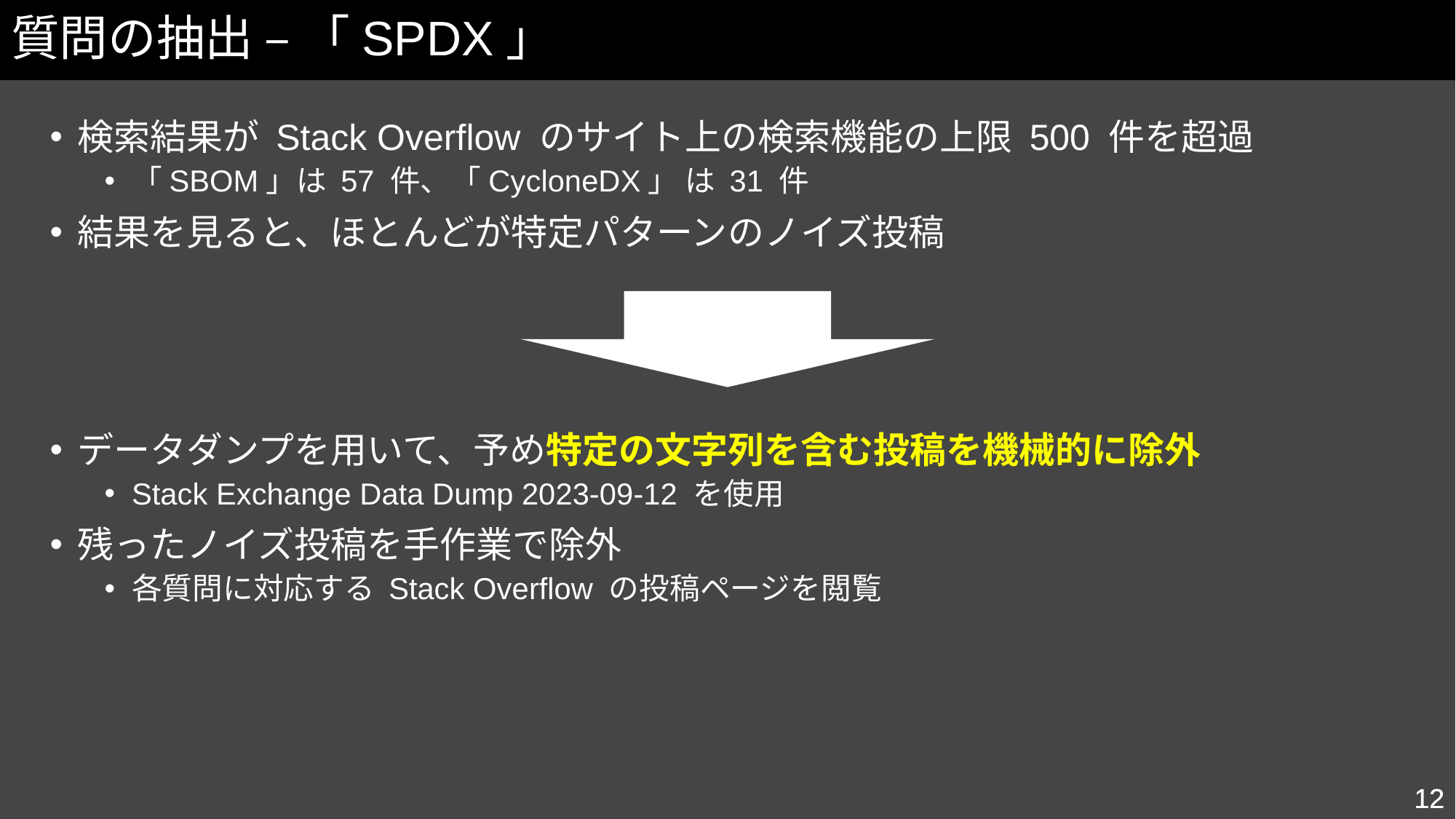

# 質問の抽出 – 「SPDX」
検索結果が Stack Overflow のサイト上の検索機能の上限 500 件を超過
「SBOM」は 57 件、「CycloneDX」 は 31 件
結果を見ると、ほとんどが特定パターンのノイズ投稿

データダンプを用いて、予め特定の文字列を含む投稿を機械的に除外
Stack Exchange Data Dump 2023-09-12 を使用
残ったノイズ投稿を手作業で除外
各質問に対応する Stack Overflow の投稿ページを閲覧